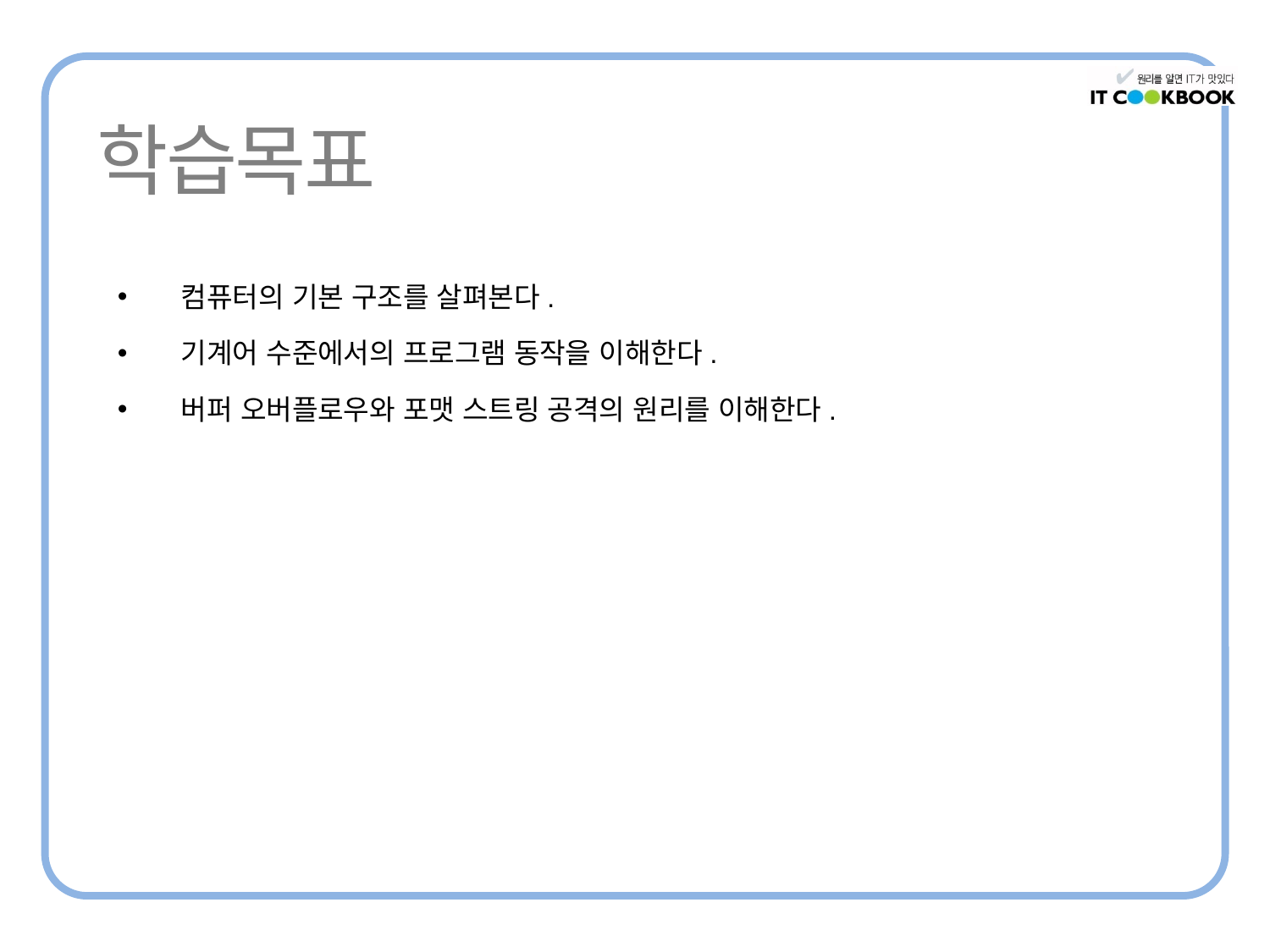

컴퓨터의 기본 구조를 살펴본다.
기계어 수준에서의 프로그램 동작을 이해한다.
버퍼 오버플로우와 포맷 스트링 공격의 원리를 이해한다.